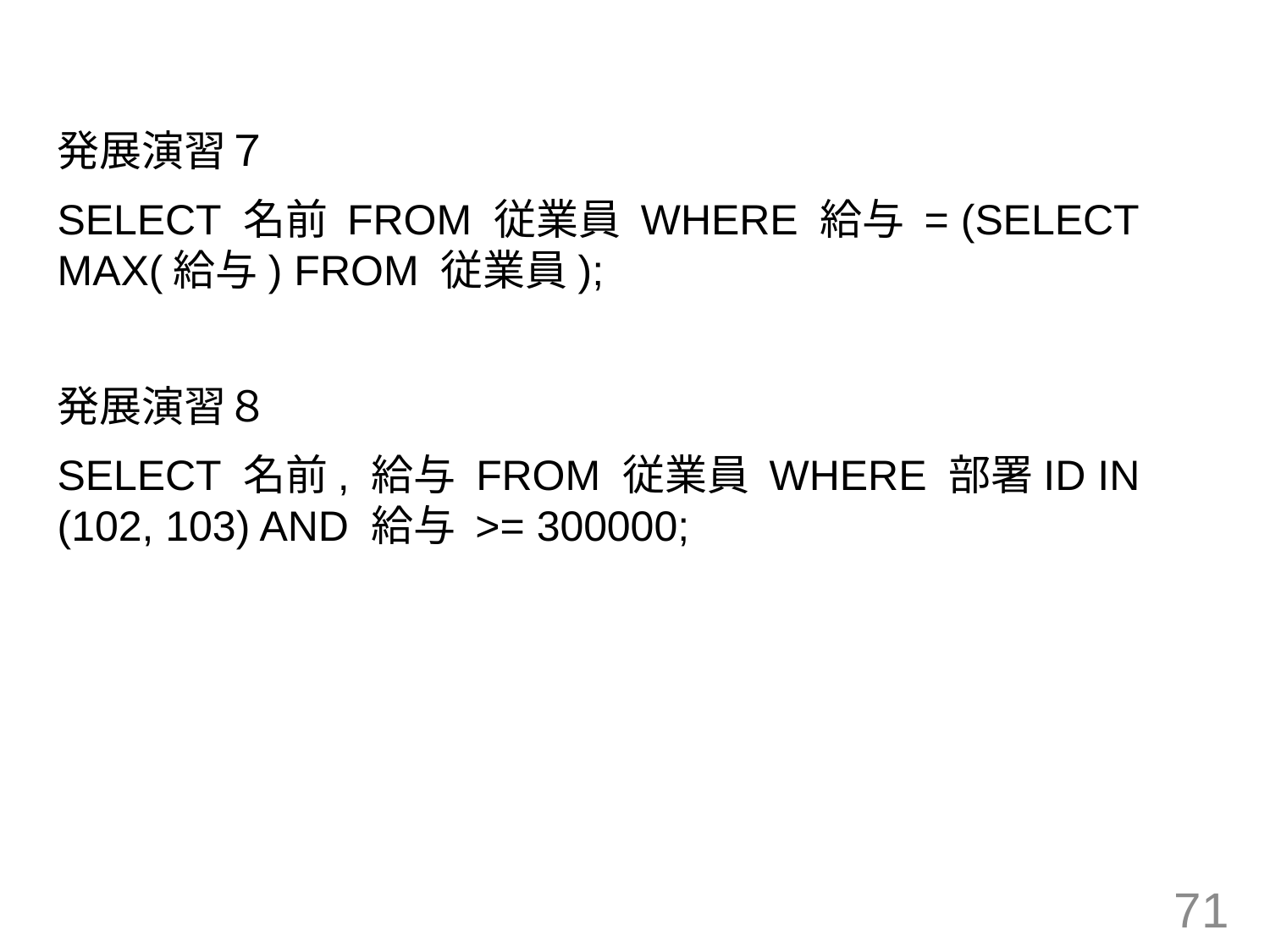

#
発展演習７
SELECT 名前 FROM 従業員 WHERE 給与 = (SELECT MAX(給与) FROM 従業員);

発展演習８
SELECT 名前, 給与 FROM 従業員 WHERE 部署ID IN (102, 103) AND 給与 >= 300000;
71